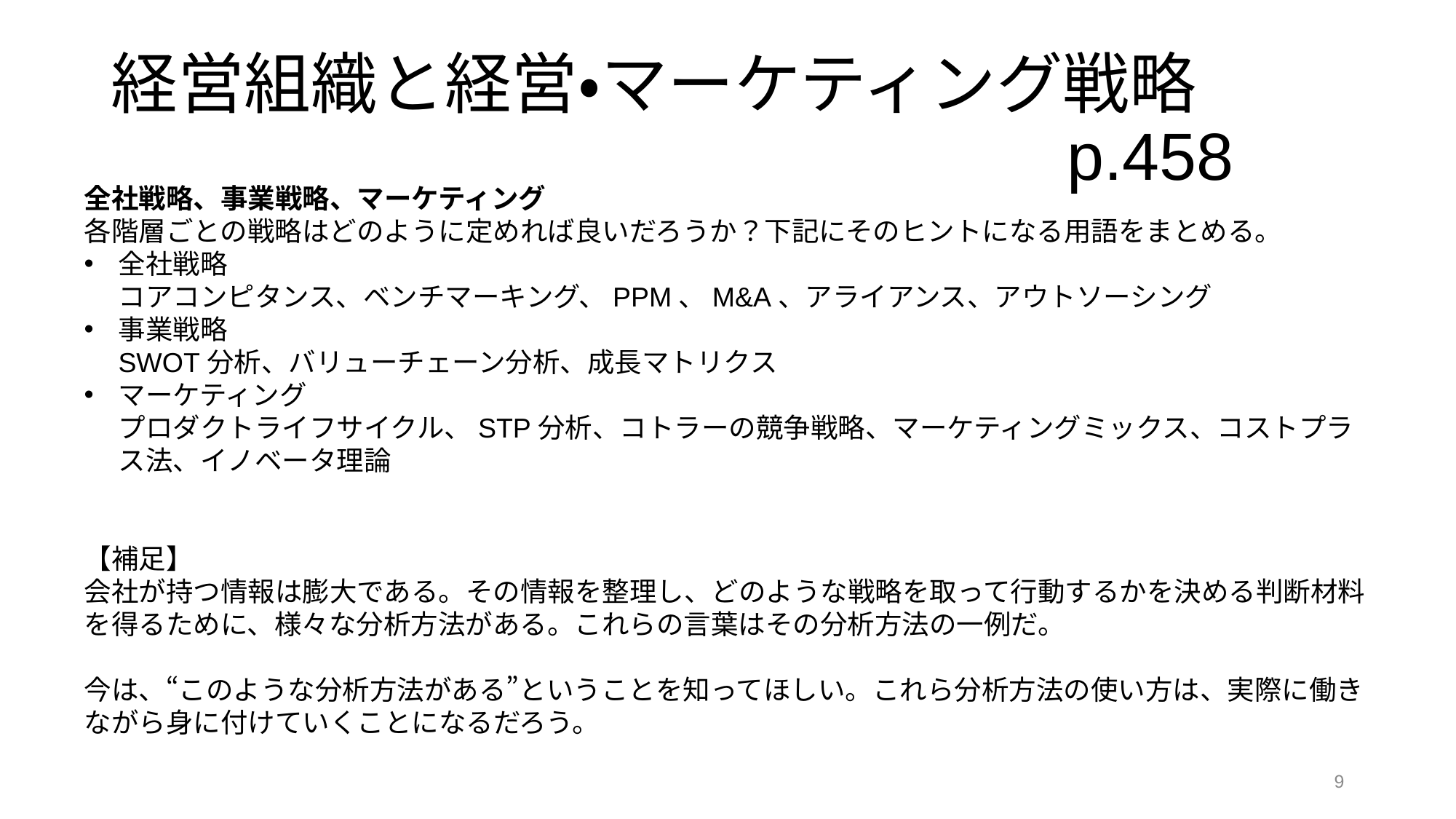

# 経営組織と経営・マーケティング戦略										　p.458
全社戦略、事業戦略、マーケティング
各階層ごとの戦略はどのように定めれば良いだろうか？下記にそのヒントになる用語をまとめる。
全社戦略
コアコンピタンス、ベンチマーキング、PPM、M&A、アライアンス、アウトソーシング
事業戦略
SWOT分析、バリューチェーン分析、成長マトリクス
マーケティング
プロダクトライフサイクル、STP分析、コトラーの競争戦略、マーケティングミックス、コストプラス法、イノベータ理論

【補足】
会社が持つ情報は膨大である。その情報を整理し、どのような戦略を取って行動するかを決める判断材料を得るために、様々な分析方法がある。これらの言葉はその分析方法の一例だ。

今は、“このような分析方法がある”ということを知ってほしい。これら分析方法の使い方は、実際に働きながら身に付けていくことになるだろう。
9